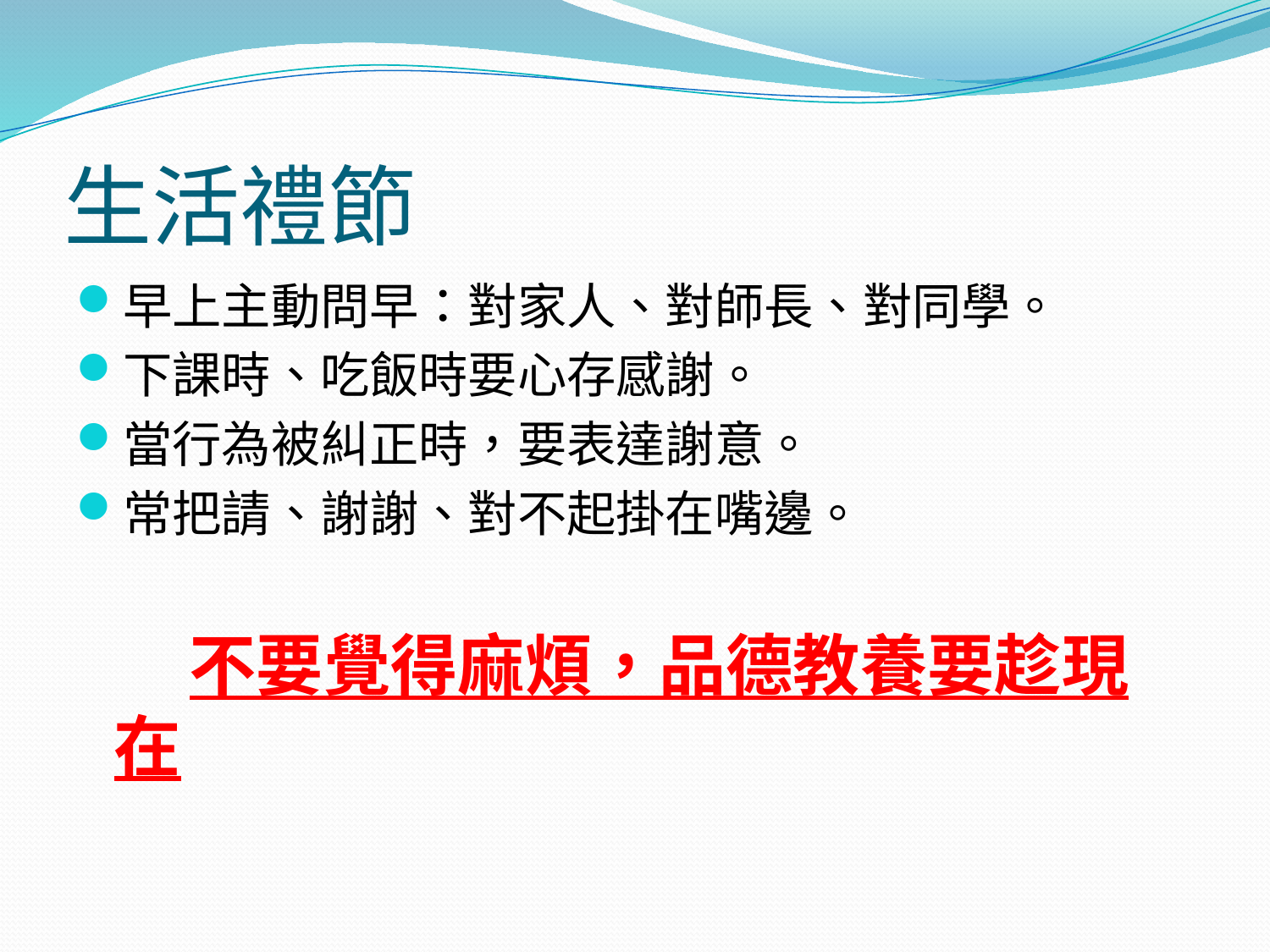

# 生活禮節
早上主動問早：對家人、對師長、對同學。
下課時、吃飯時要心存感謝。
當行為被糾正時，要表達謝意。
常把請、謝謝、對不起掛在嘴邊。

      不要覺得麻煩，品德教養要趁現在